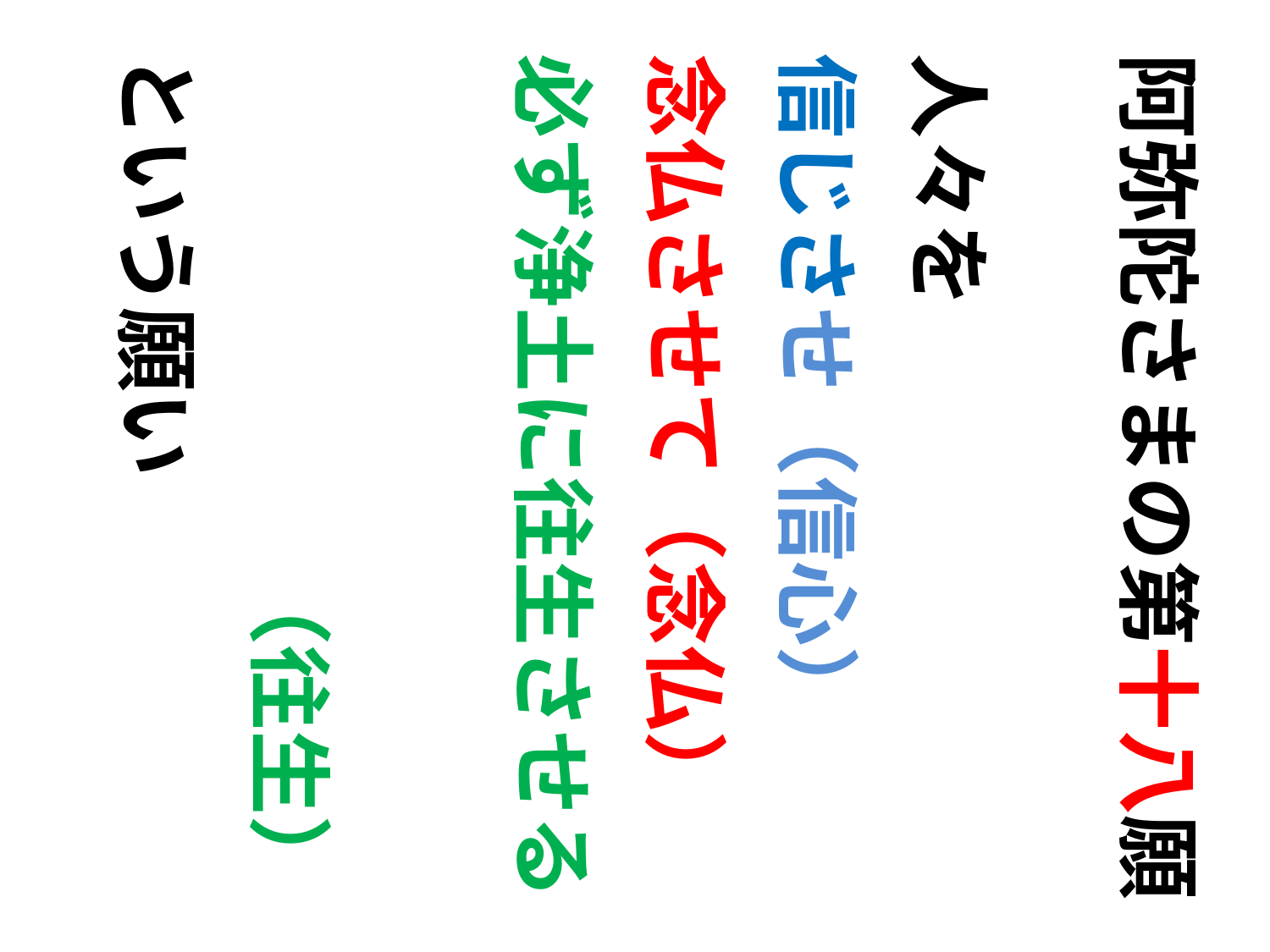

阿弥陀さまの第十八願

人々を
信じさせ（信心）
念仏させて（念仏）
必ず浄土に往生させる
　　　　　　（往生）
という願い